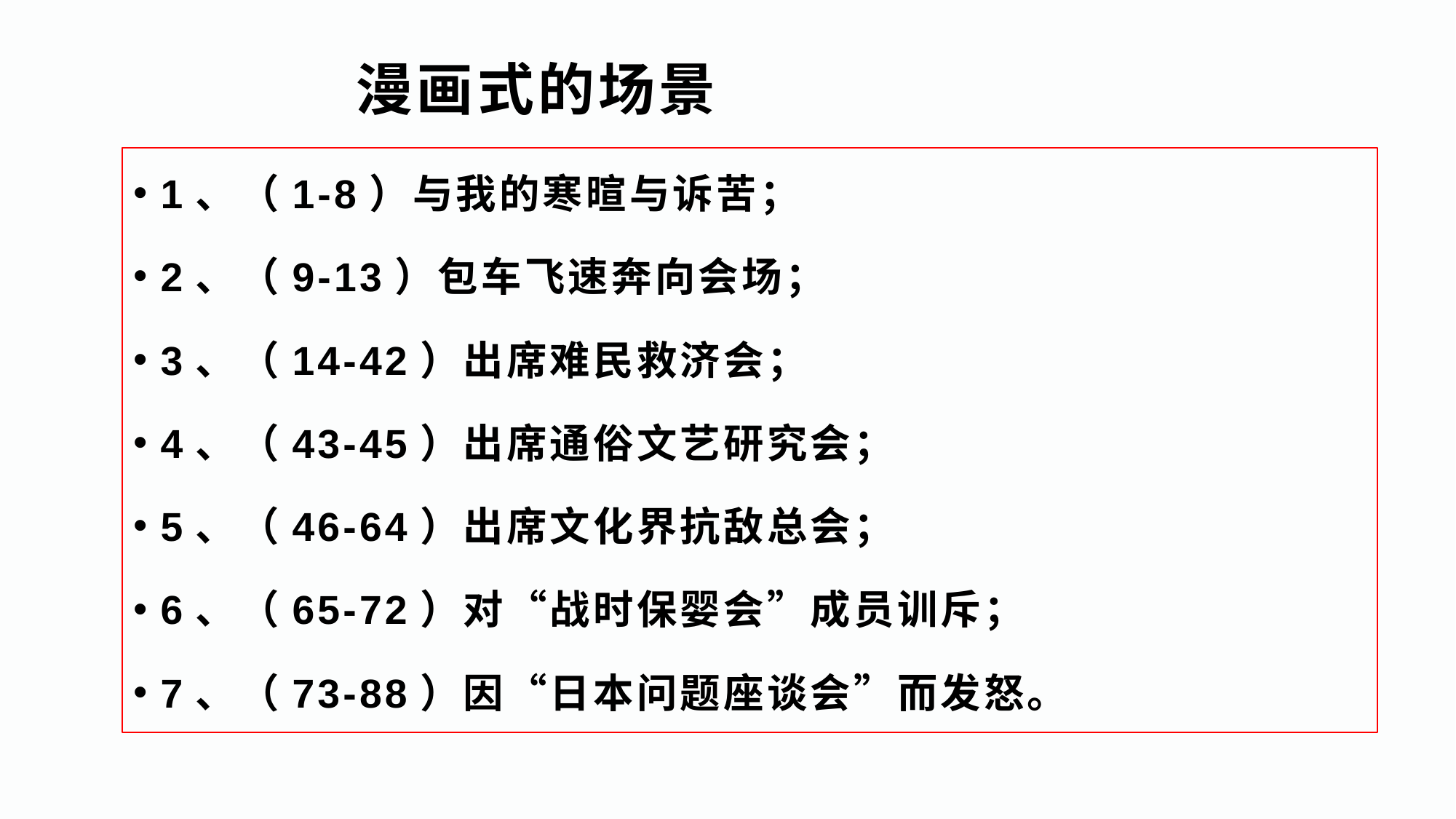

漫画式的场景
1、（1-8）与我的寒暄与诉苦；
2、（9-13）包车飞速奔向会场；
3、（14-42）出席难民救济会；
4、（43-45）出席通俗文艺研究会；
5、（46-64）出席文化界抗敌总会；
6、（65-72）对“战时保婴会”成员训斥；
7、（73-88）因“日本问题座谈会”而发怒。